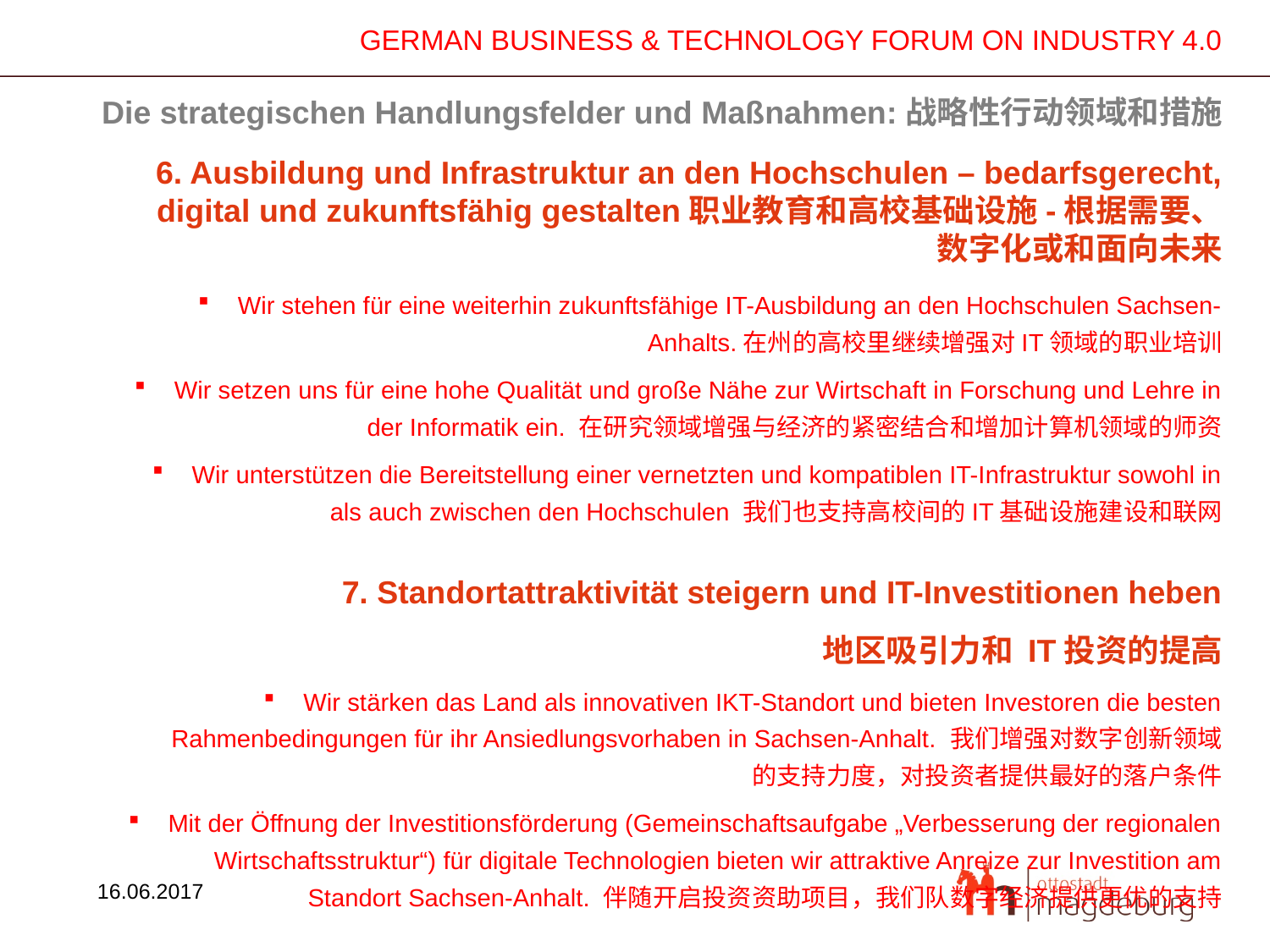

Die strategischen Handlungsfelder und Maßnahmen:战略性行动领域和措施

6. Ausbildung und Infrastruktur an den Hochschulen – bedarfsgerecht, digital und zukunftsfähig gestalten职业教育和高校基础设施-根据需要、数字化或和面向未来
Wir stehen für eine weiterhin zukunftsfähige IT-Ausbildung an den Hochschulen Sachsen-Anhalts.在州的高校里继续增强对IT领域的职业培训
Wir setzen uns für eine hohe Qualität und große Nähe zur Wirtschaft in Forschung und Lehre in der Informatik ein. 在研究领域增强与经济的紧密结合和增加计算机领域的师资
Wir unterstützen die Bereitstellung einer vernetzten und kompatiblen IT-Infrastruktur sowohl in als auch zwischen den Hochschulen 我们也支持高校间的IT基础设施建设和联网

7. Standortattraktivität steigern und IT-Investitionen heben
   地区吸引力和 IT投资的提高
Wir stärken das Land als innovativen IKT-Standort und bieten Investoren die besten Rahmenbedingungen für ihr Ansiedlungsvorhaben in Sachsen-Anhalt. 我们增强对数字创新领域的支持力度，对投资者提供最好的落户条件
Mit der Öffnung der Investitionsförderung (Gemeinschaftsaufgabe „Verbesserung der regionalen Wirtschaftsstruktur“) für digitale Technologien bieten wir attraktive Anreize zur Investition am Standort Sachsen-Anhalt. 伴随开启投资资助项目，我们队数字经济提供更优的支持